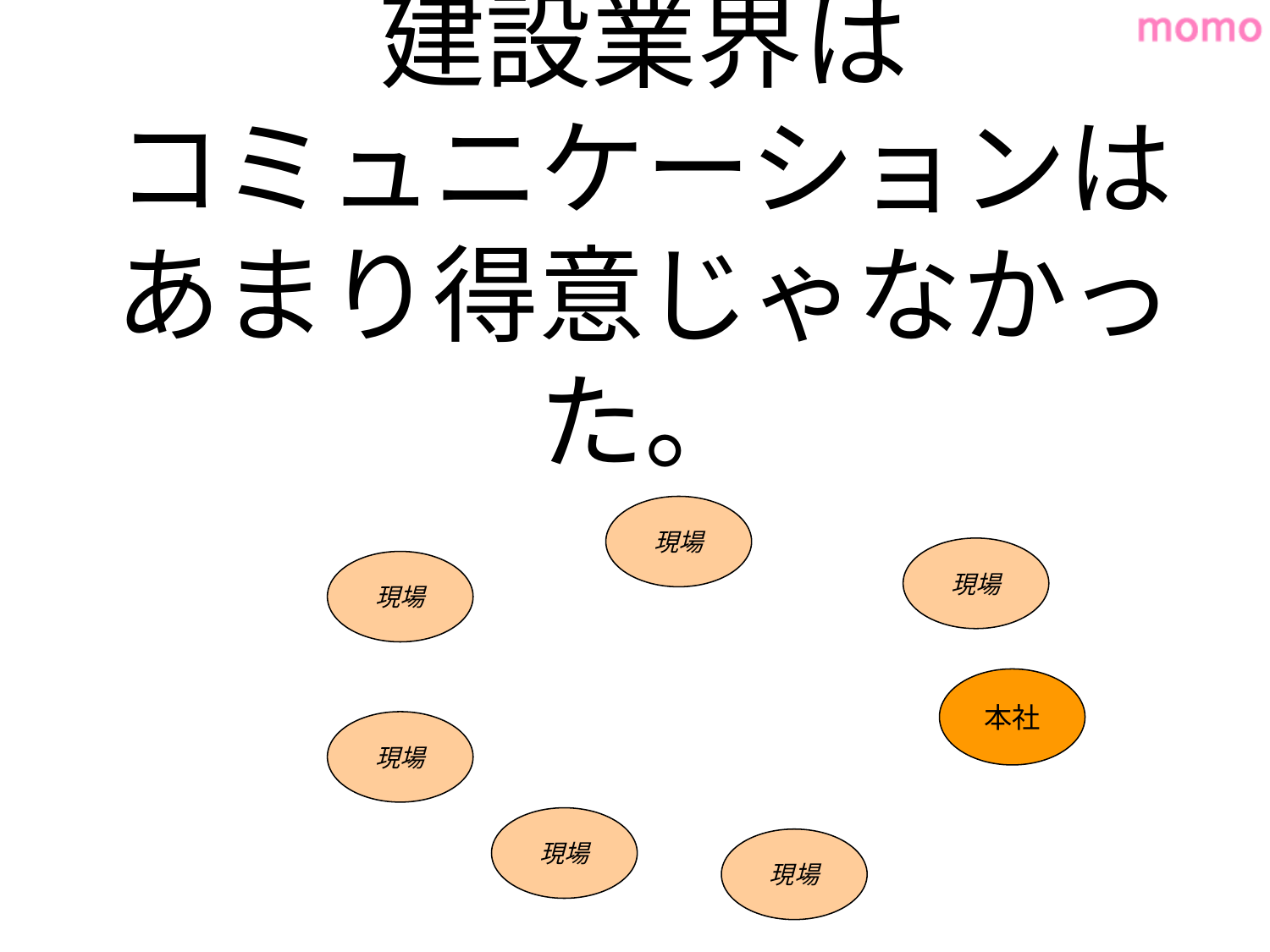

# 建設業界は コミュニケーションは あまり得意じゃなかった。
現場
現場
現場
現場
現場
現場
本社